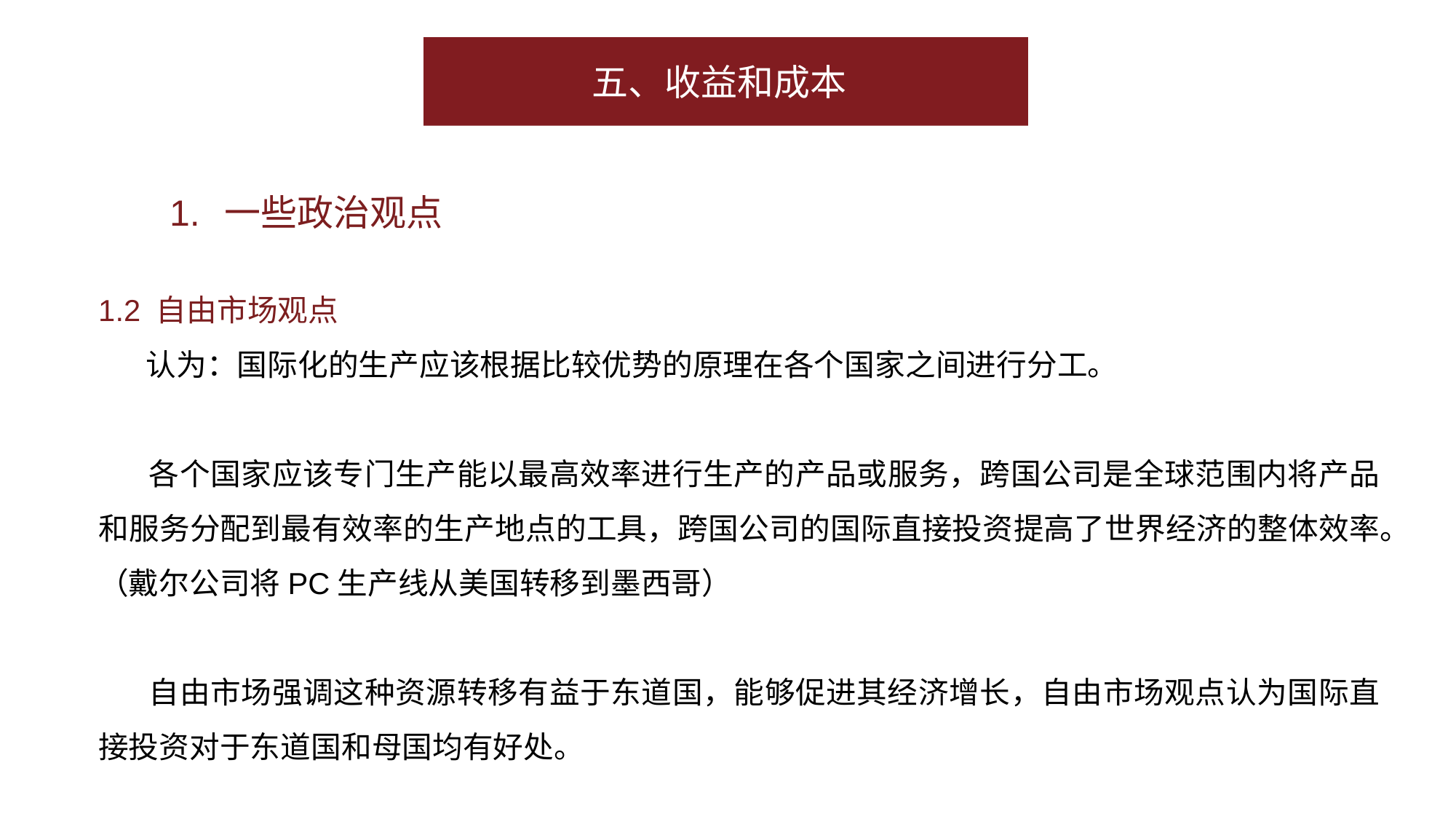

五、收益和成本
一些政治观点

1.2 自由市场观点
      认为：国际化的生产应该根据比较优势的原理在各个国家之间进行分工。

      各个国家应该专门生产能以最高效率进行生产的产品或服务，跨国公司是全球范围内将产品和服务分配到最有效率的生产地点的工具，跨国公司的国际直接投资提高了世界经济的整体效率。
（戴尔公司将PC生产线从美国转移到墨西哥）

      自由市场强调这种资源转移有益于东道国，能够促进其经济增长，自由市场观点认为国际直接投资对于东道国和母国均有好处。